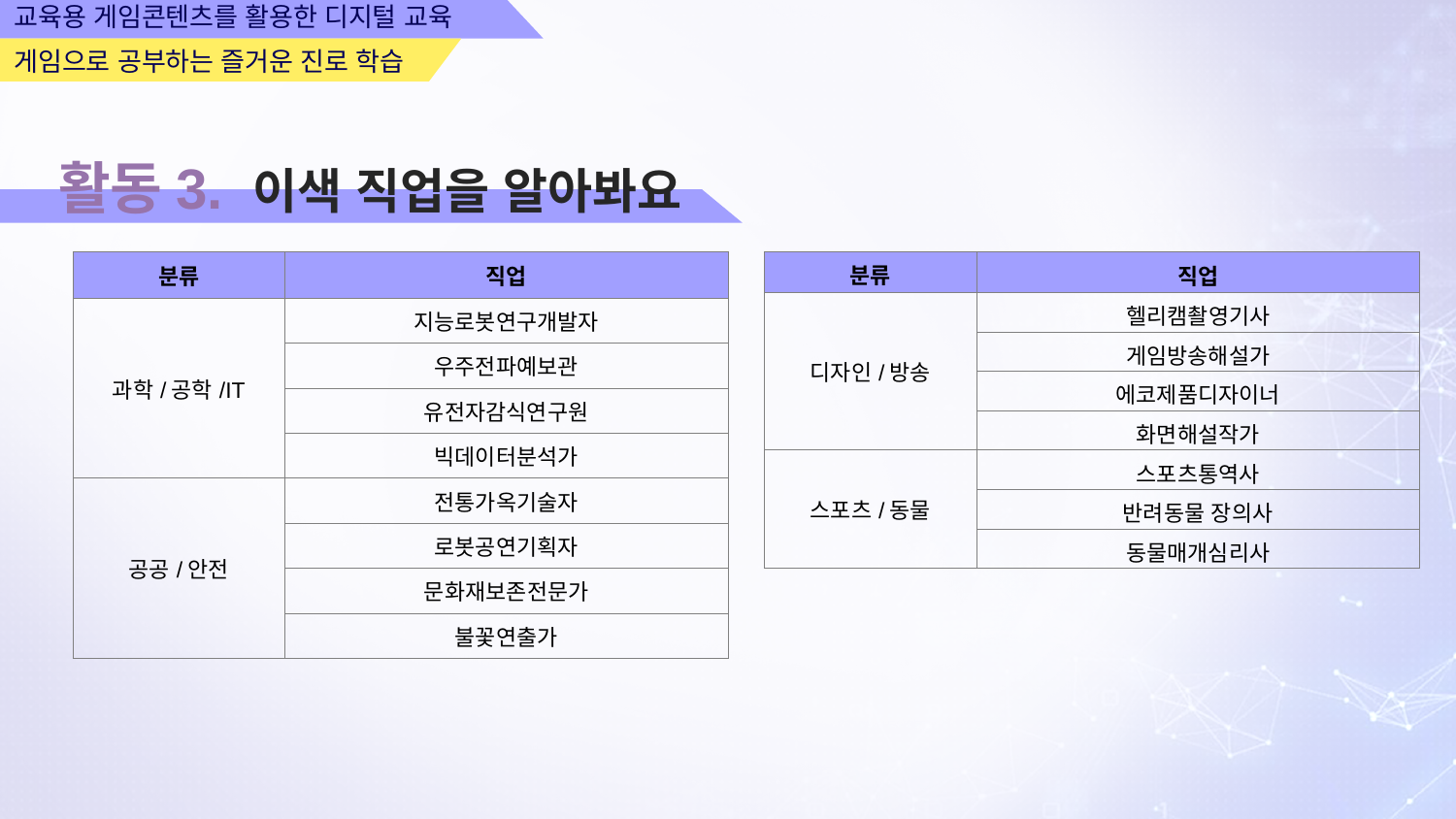

활동3. 이색 직업을 알아봐요

| 분류 | 직업 |
| --- | --- |
| 과학/공학/IT | 지능로봇연구개발자 |
| 운동 · 스포츠 | 우주전파예보관 |
| 운동감독 | 유전자감식연구원 |
| 운동선수 | 빅데이터분석가 |
| 공공/안전 | 전통가옥기술자 |
| 운동경기심판 | 로봇공연기획자 |
| 체육지도자 | 문화재보존전문가 |
| 스포츠기자 | 불꽃연출가 |
| 분류 | 직업 |
| --- | --- |
| 디자인/방송 | 헬리캠촬영기사 |
| 운동 · 스포츠 | 게임방송해설가 |
| 운동감독 | 에코제품디자이너 |
| 운동선수 | 화면해설작가 |
| 스포츠/동물 | 스포츠통역사 |
| 운동경기심판 | 반려동물 장의사 |
| 체육지도자 | 동물매개심리사 |